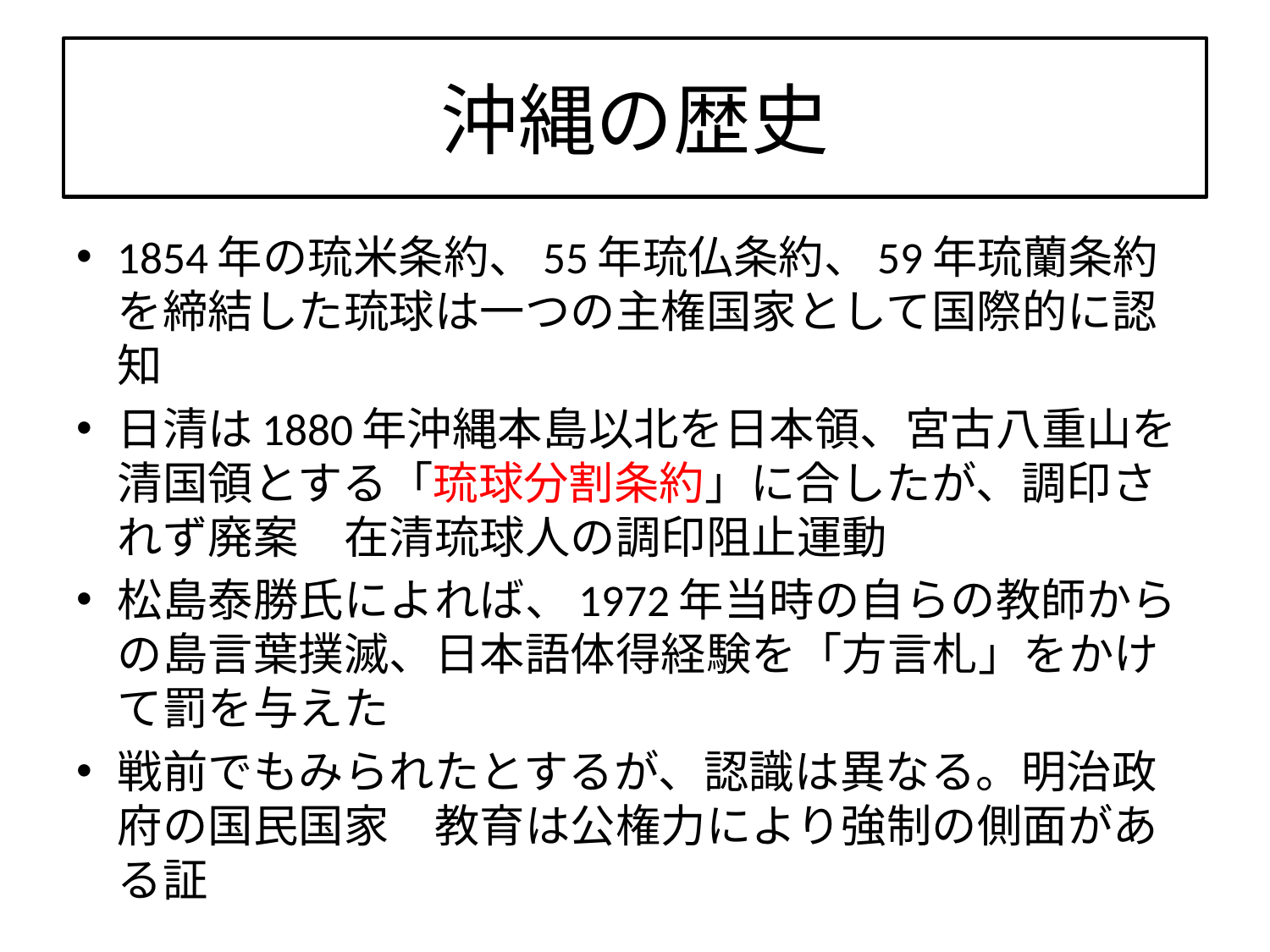

# 沖縄の歴史
1854年の琉米条約、55年琉仏条約、59年琉蘭条約を締結した琉球は一つの主権国家として国際的に認知
日清は1880年沖縄本島以北を日本領、宮古八重山を清国領とする「琉球分割条約」に合したが、調印されず廃案　在清琉球人の調印阻止運動
松島泰勝氏によれば、1972年当時の自らの教師からの島言葉撲滅、日本語体得経験を「方言札」をかけて罰を与えた
戦前でもみられたとするが、認識は異なる。明治政府の国民国家　教育は公権力により強制の側面がある証